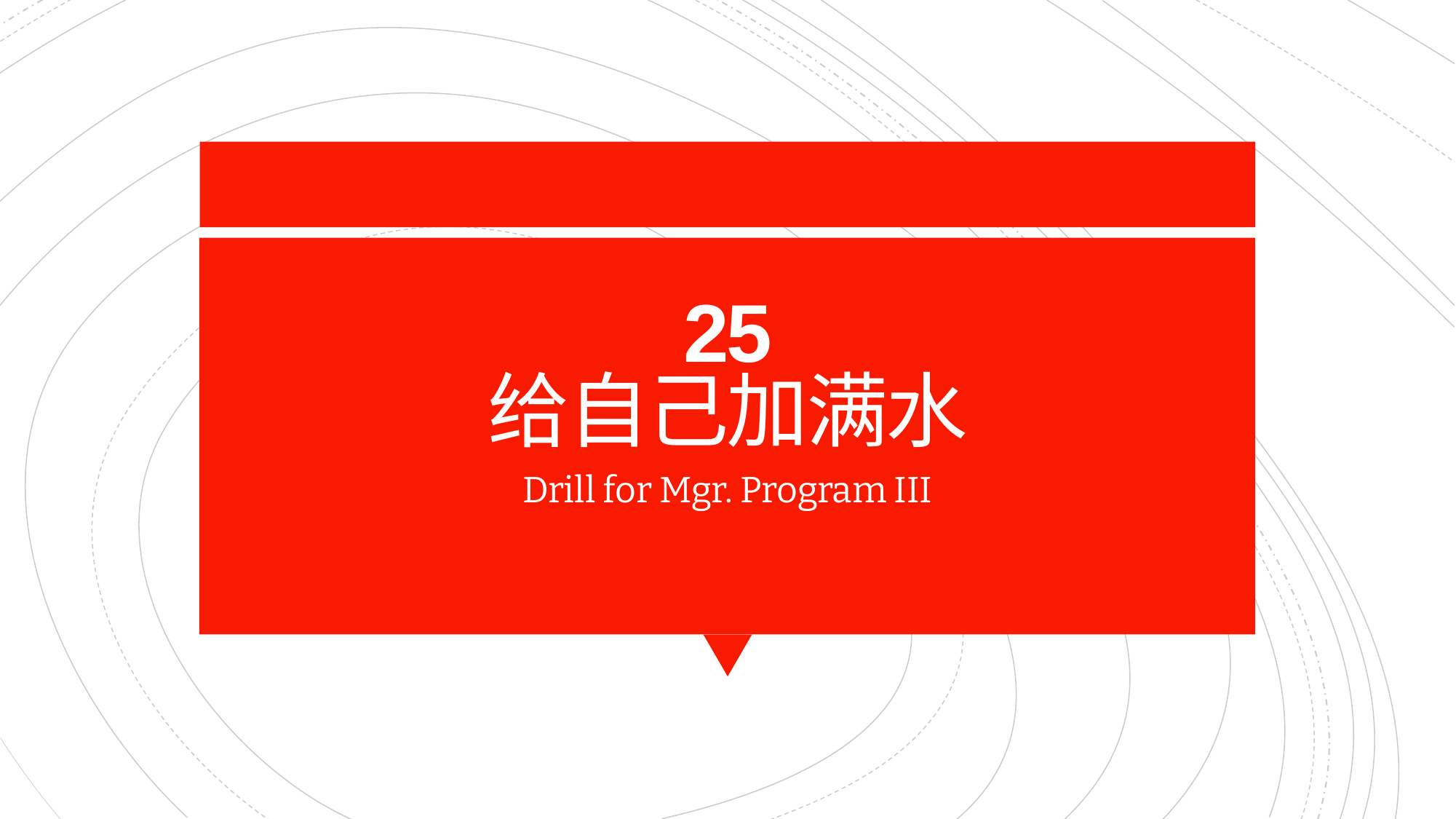

# 25 给自己加满水
Drill for Mgr. Program III